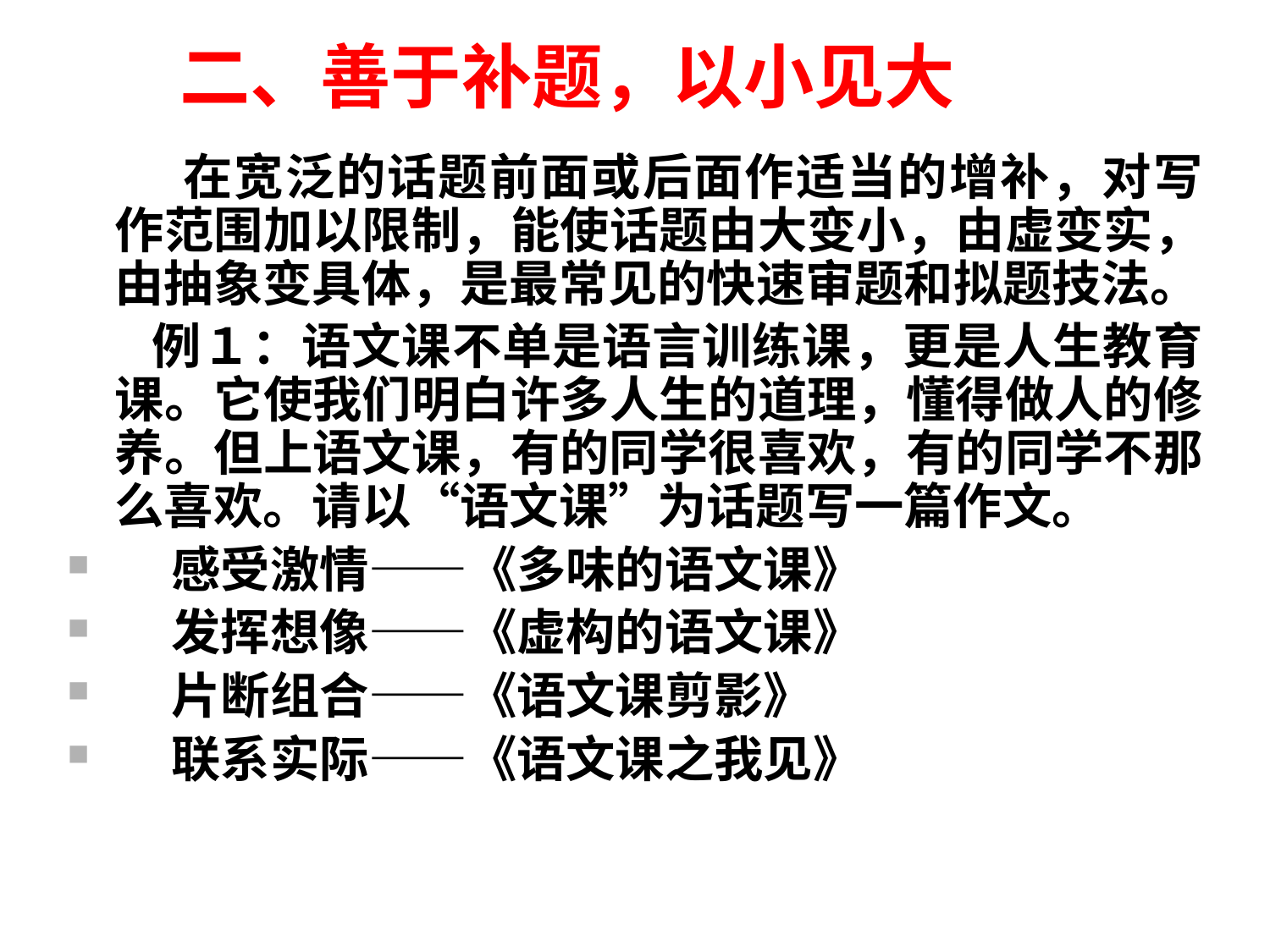

二、善于补题，以小见大

　     在宽泛的话题前面或后面作适当的增补，对写作范围加以限制，能使话题由大变小，由虚变实，由抽象变具体，是最常见的快速审题和拟题技法。
      例１：语文课不单是语言训练课，更是人生教育课。它使我们明白许多人生的道理，懂得做人的修养。但上语文课，有的同学很喜欢，有的同学不那么喜欢。请以“语文课”为话题写一篇作文。
    感受激情——《多味的语文课》
    发挥想像——《虚构的语文课》
    片断组合——《语文课剪影》
    联系实际——《语文课之我见》